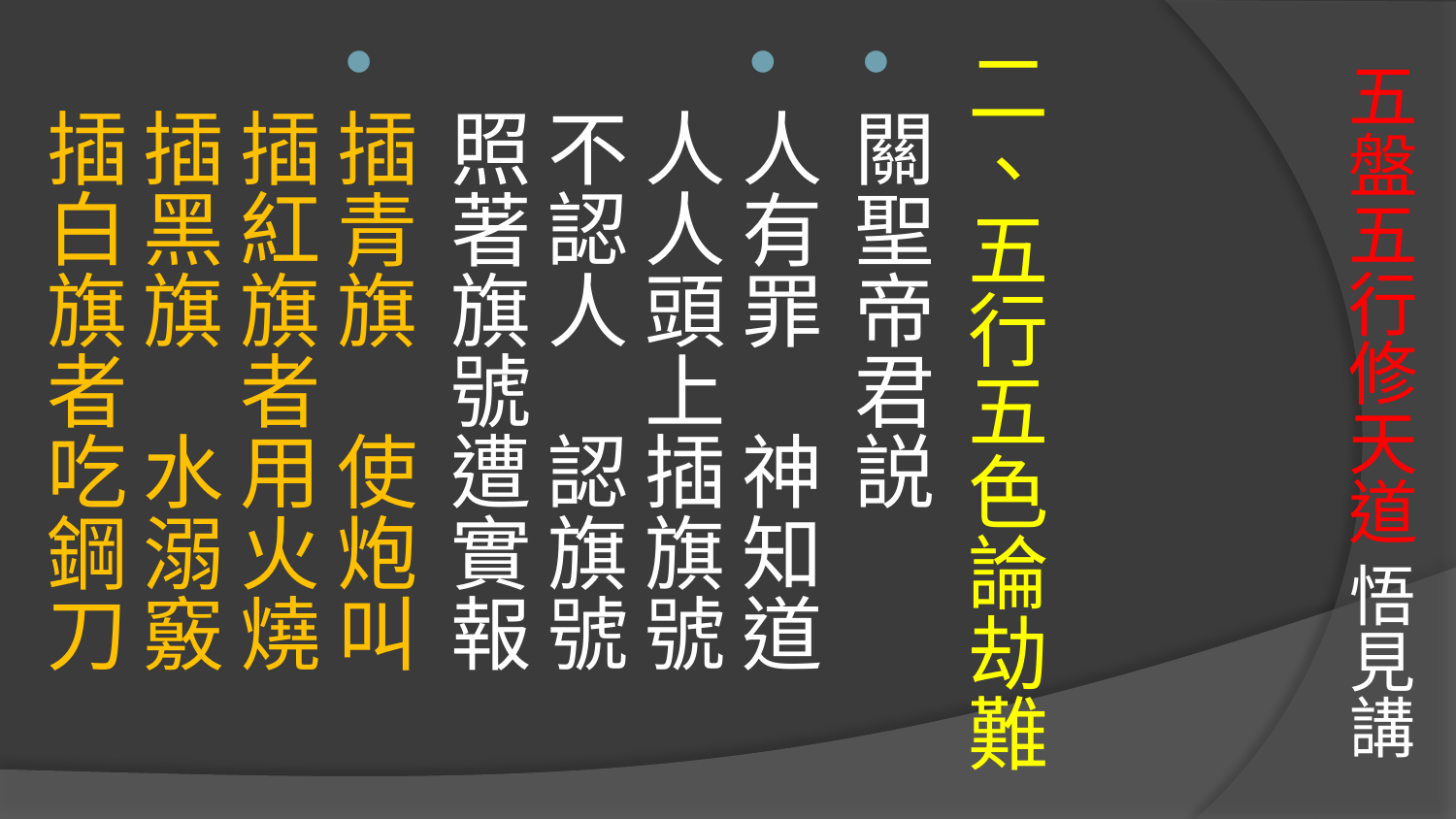

二、五行五色論劫難
關聖帝君説
人有罪　神知道　人人頭上插旗號　
不認人　認旗號　照著旗號遭實報
插青旗　使炮叫　插紅旗者用火燒　
插黑旗　水溺竅　插白旗者吃鋼刀
# 五盤五行修天道 悟見講